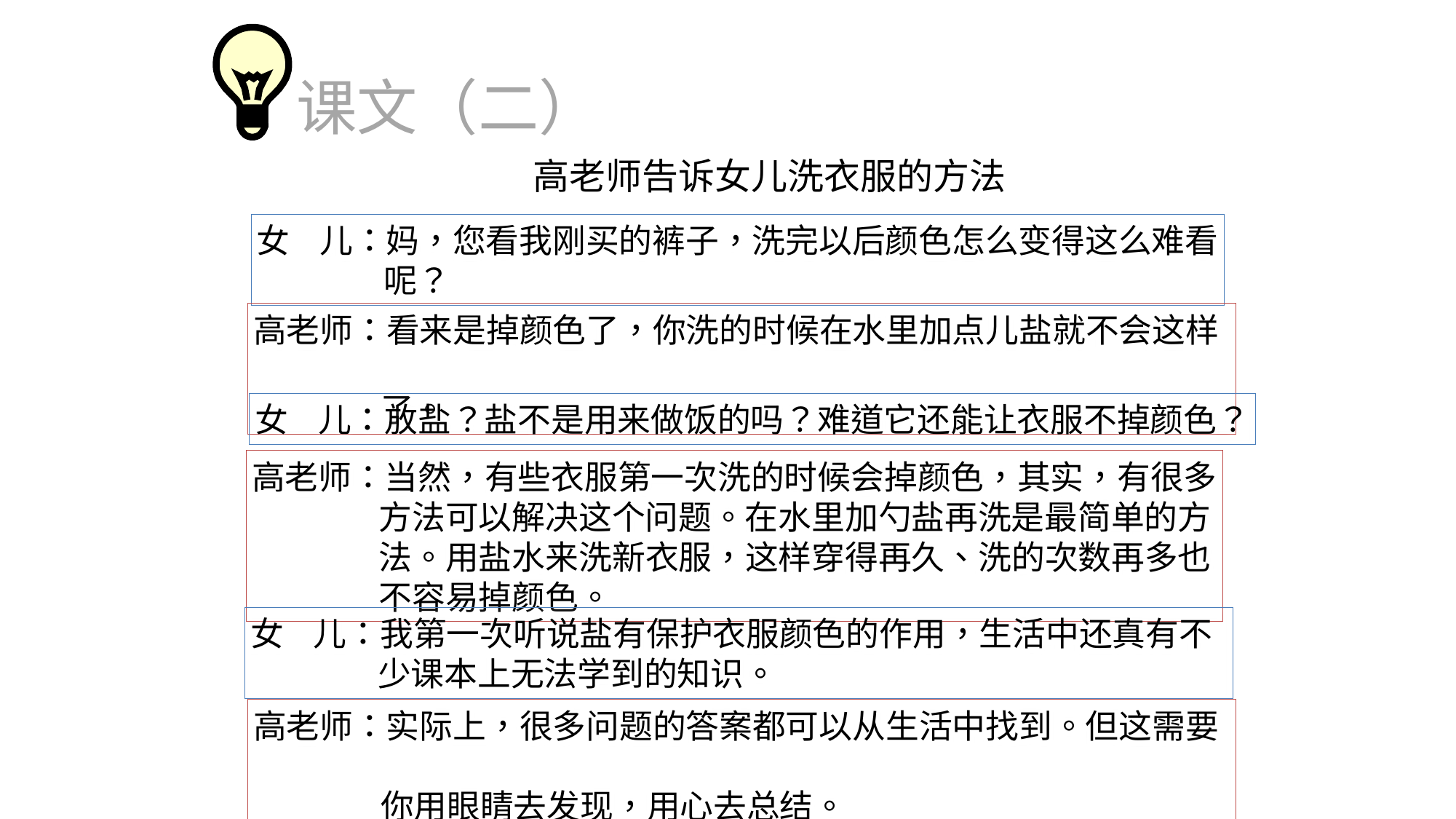

课文（二）
高老师告诉女儿洗衣服的方法
女    儿：妈，您看我刚买的裤子，洗完以后颜色怎么变得这么难看
                呢？
高老师：看来是掉颜色了，你洗的时候在水里加点儿盐就不会这样
                了。
女    儿：放盐？盐不是用来做饭的吗？难道它还能让衣服不掉颜色？
高老师：当然，有些衣服第一次洗的时候会掉颜色，其实，有很多
                方法可以解决这个问题。在水里加勺盐再洗是最简单的方
                法。用盐水来洗新衣服，这样穿得再久、洗的次数再多也
                不容易掉颜色。
女    儿：我第一次听说盐有保护衣服颜色的作用，生活中还真有不
                少课本上无法学到的知识。
高老师：实际上，很多问题的答案都可以从生活中找到。但这需要
                你用眼睛去发现，用心去总结。